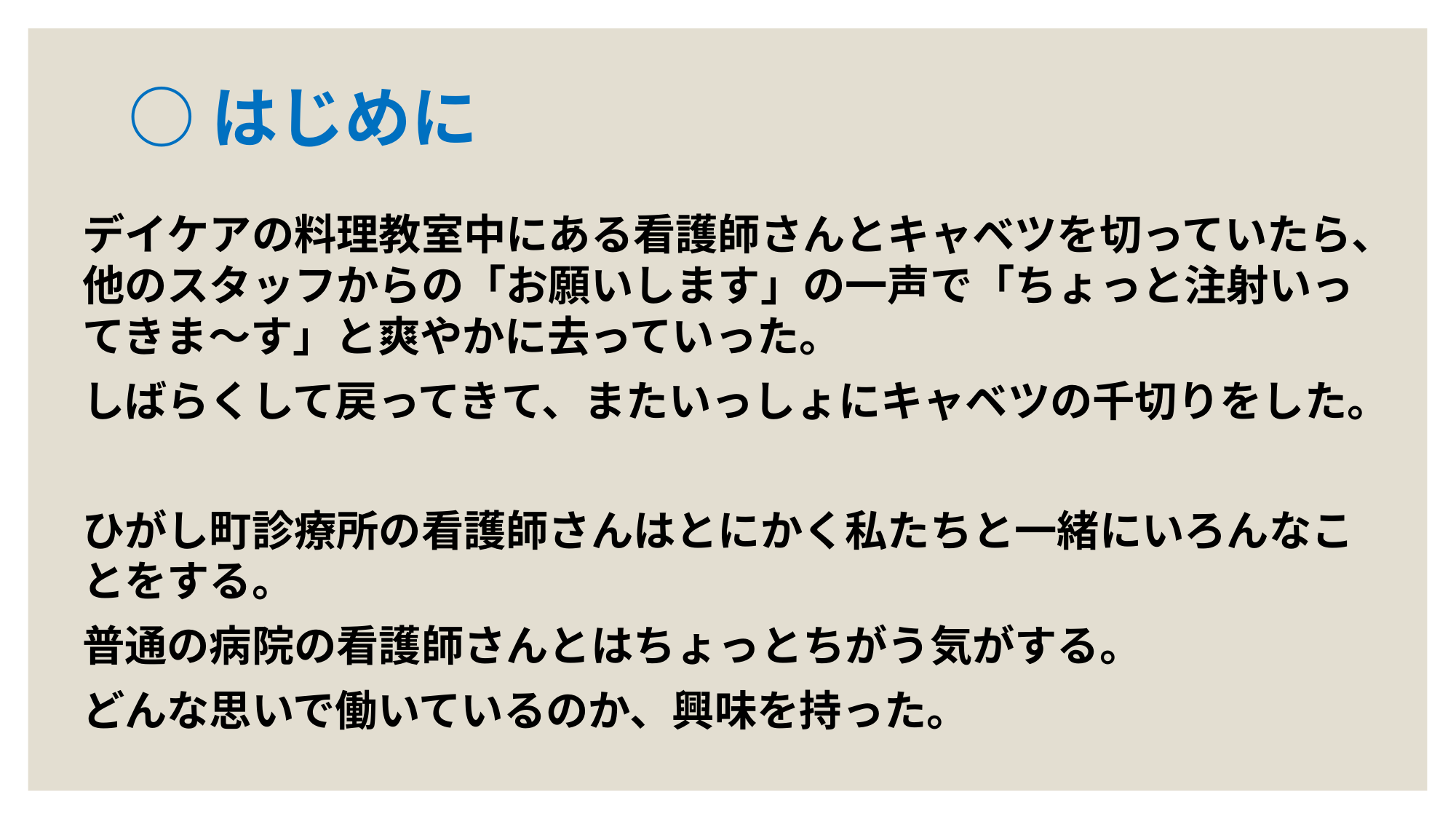

# ○はじめに
デイケアの料理教室中にある看護師さんとキャベツを切っていたら、他のスタッフからの「お願いします」の一声で「ちょっと注射いってきま～す」と爽やかに去っていった。
しばらくして戻ってきて、またいっしょにキャベツの千切りをした。

ひがし町診療所の看護師さんはとにかく私たちと一緒にいろんなことをする。
普通の病院の看護師さんとはちょっとちがう気がする。
どんな思いで働いているのか、興味を持った。